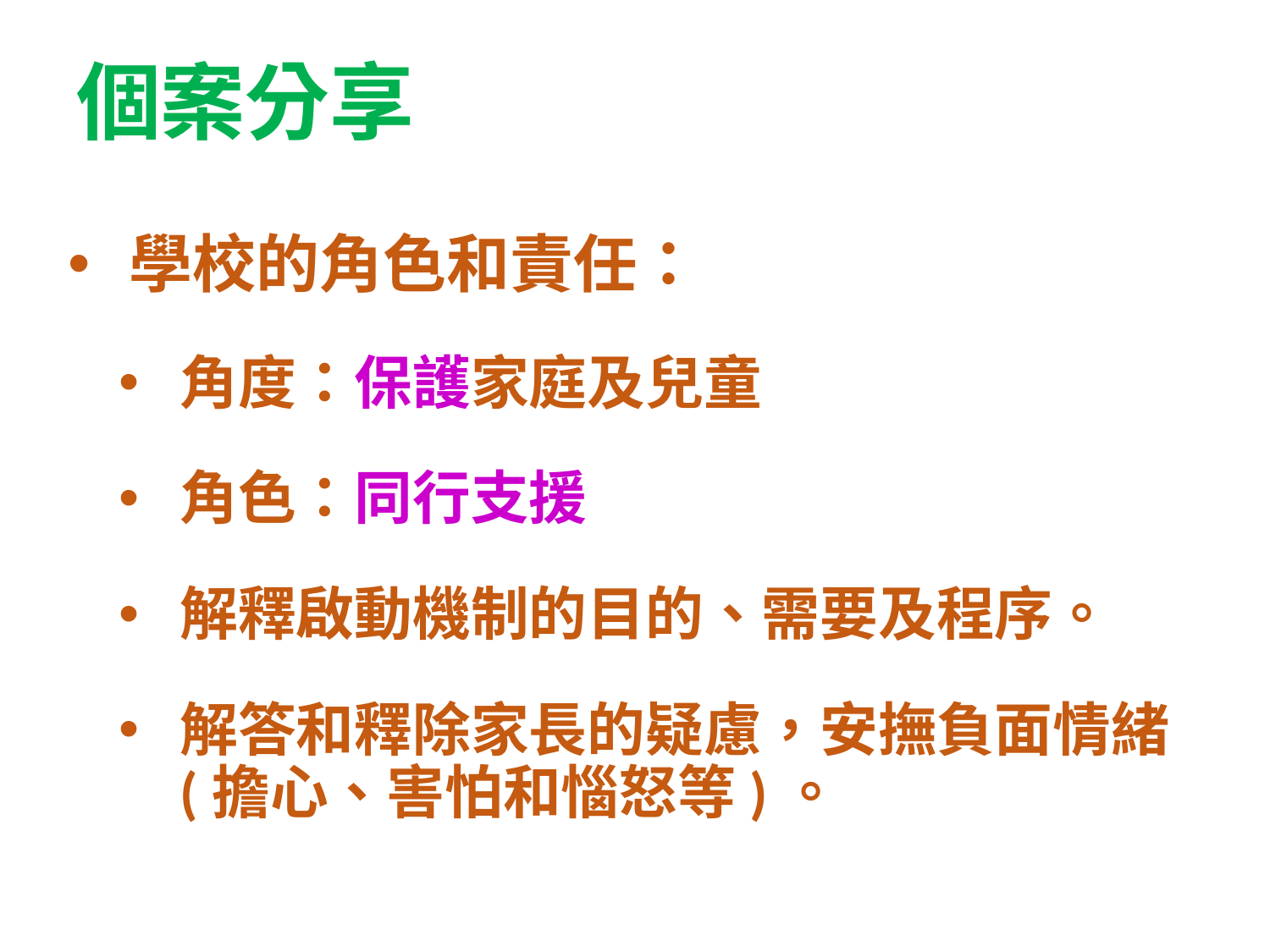

# 個案分享
學校的角色和責任：
角度：保護家庭及兒童
角色：同行支援
解釋啟動機制的目的、需要及程序。
解答和釋除家長的疑慮，安撫負面情緒(擔心、害怕和惱怒等)。